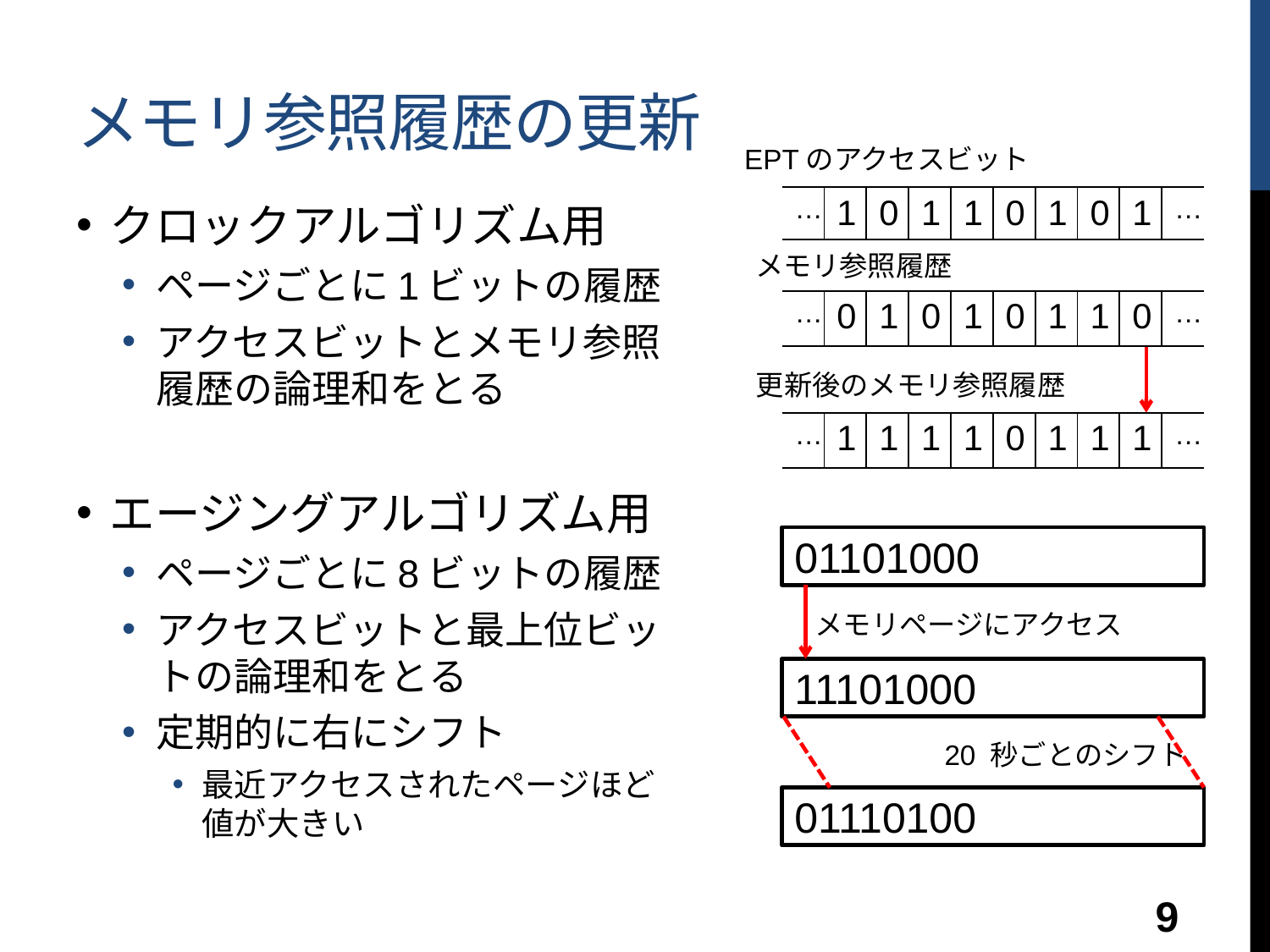

# メモリ参照履歴の更新
EPTのアクセスビット
| … | 1 | 0 | 1 | 1 | 0 | 1 | 0 | 1 | … |
| --- | --- | --- | --- | --- | --- | --- | --- | --- | --- |
クロックアルゴリズム用
ページごとに1ビットの履歴
アクセスビットとメモリ参照
履歴の論理和をとる

エージングアルゴリズム用
ページごとに8ビットの履歴
アクセスビットと最上位ビッ
トの論理和をとる
定期的に右にシフト
最近アクセスされたページほど
値が大きい

メモリ参照履歴
| … | 0 | 1 | 0 | 1 | 0 | 1 | 1 | 0 | … |
| --- | --- | --- | --- | --- | --- | --- | --- | --- | --- |
更新後のメモリ参照履歴
| … | 1 | 1 | 1 | 1 | 0 | 1 | 1 | 1 | … |
| --- | --- | --- | --- | --- | --- | --- | --- | --- | --- |
01101000
メモリページにアクセス
11101000
20 秒ごとのシフト
01110100
9